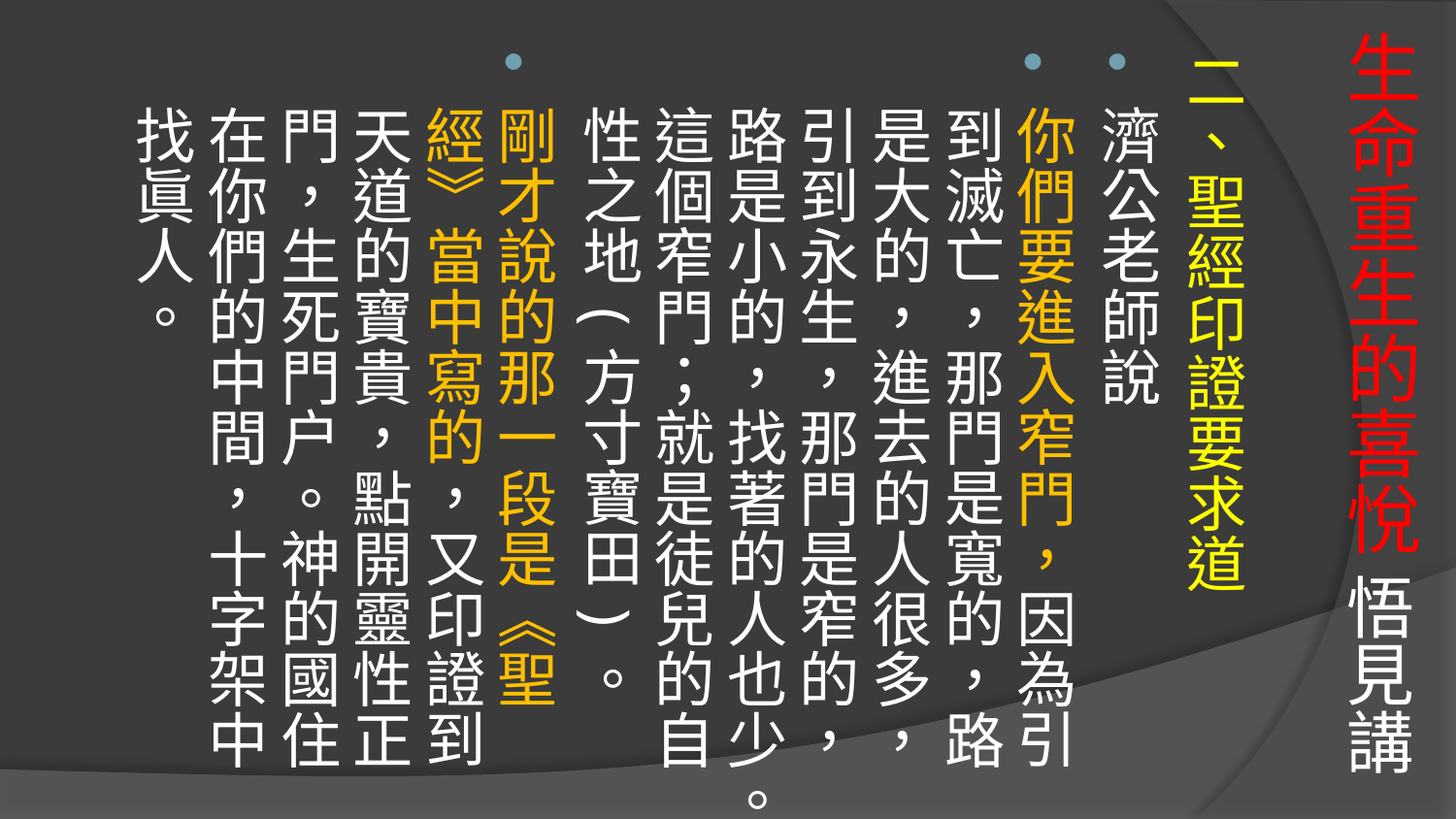

# 生命重生的喜悅 悟見講
二、聖經印證要求道
濟公老師說
你們要進入窄門，因為引到滅亡，那門是寬的，路是大的，進去的人很多，引到永生，那門是窄的，路是小的，找著的人也少。這個窄門；就是徒兒的自性之地(方寸寶田)。
剛才說的那一段是《聖經》當中寫的，又印證到天道的寶貴，點開靈性正門，生死門户。神的國住在你們的中間，十字架中找眞人。